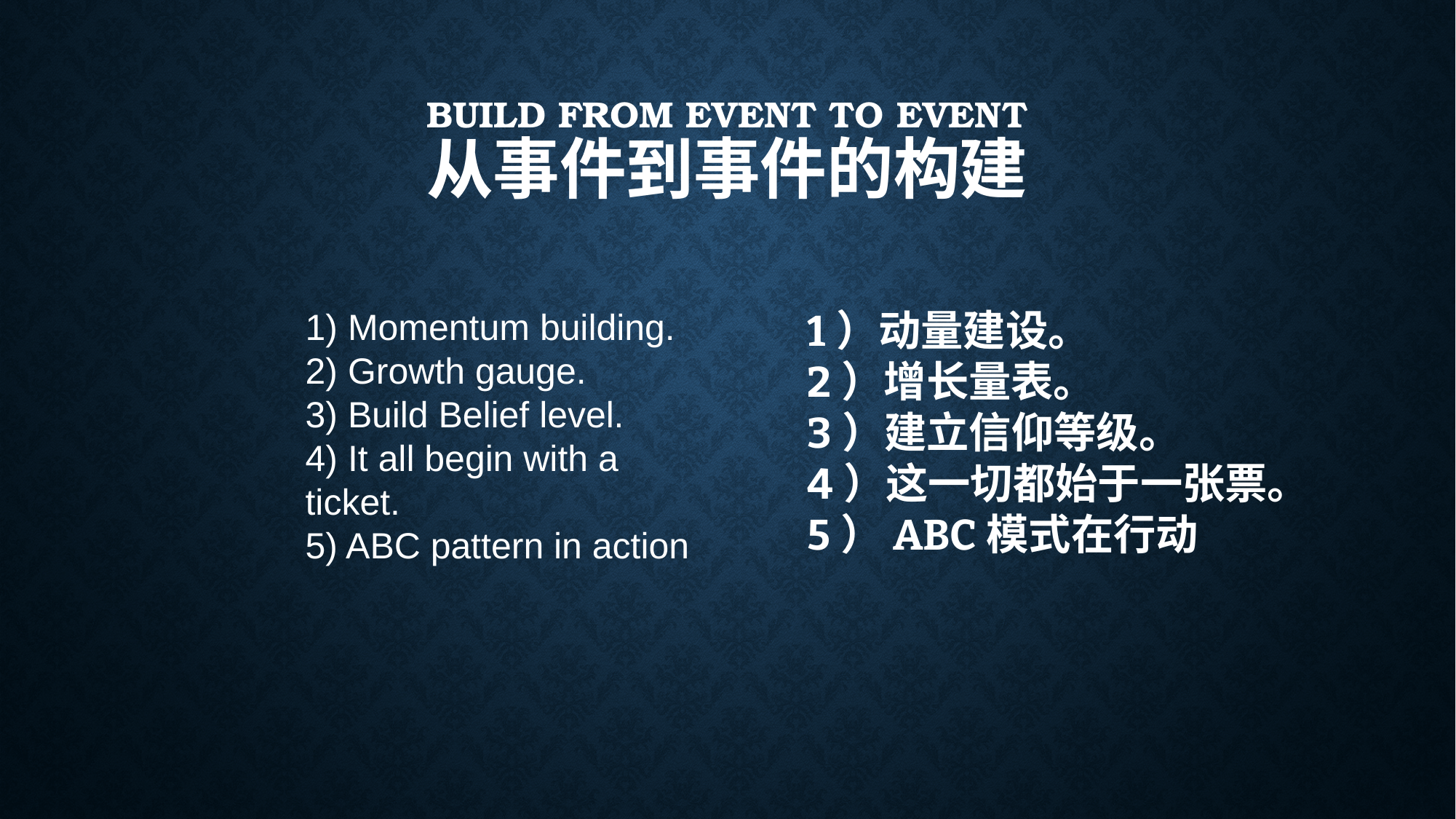

# Build from Event to Event 从事件到事件的构建
1) Momentum building.
2) Growth gauge.
3) Build Belief level.
4) It all begin with a ticket.
5) ABC pattern in action
1）动量建设。
2）增长量表。
3）建立信仰等级。
4）这一切都始于一张票。
5）ABC模式在行动